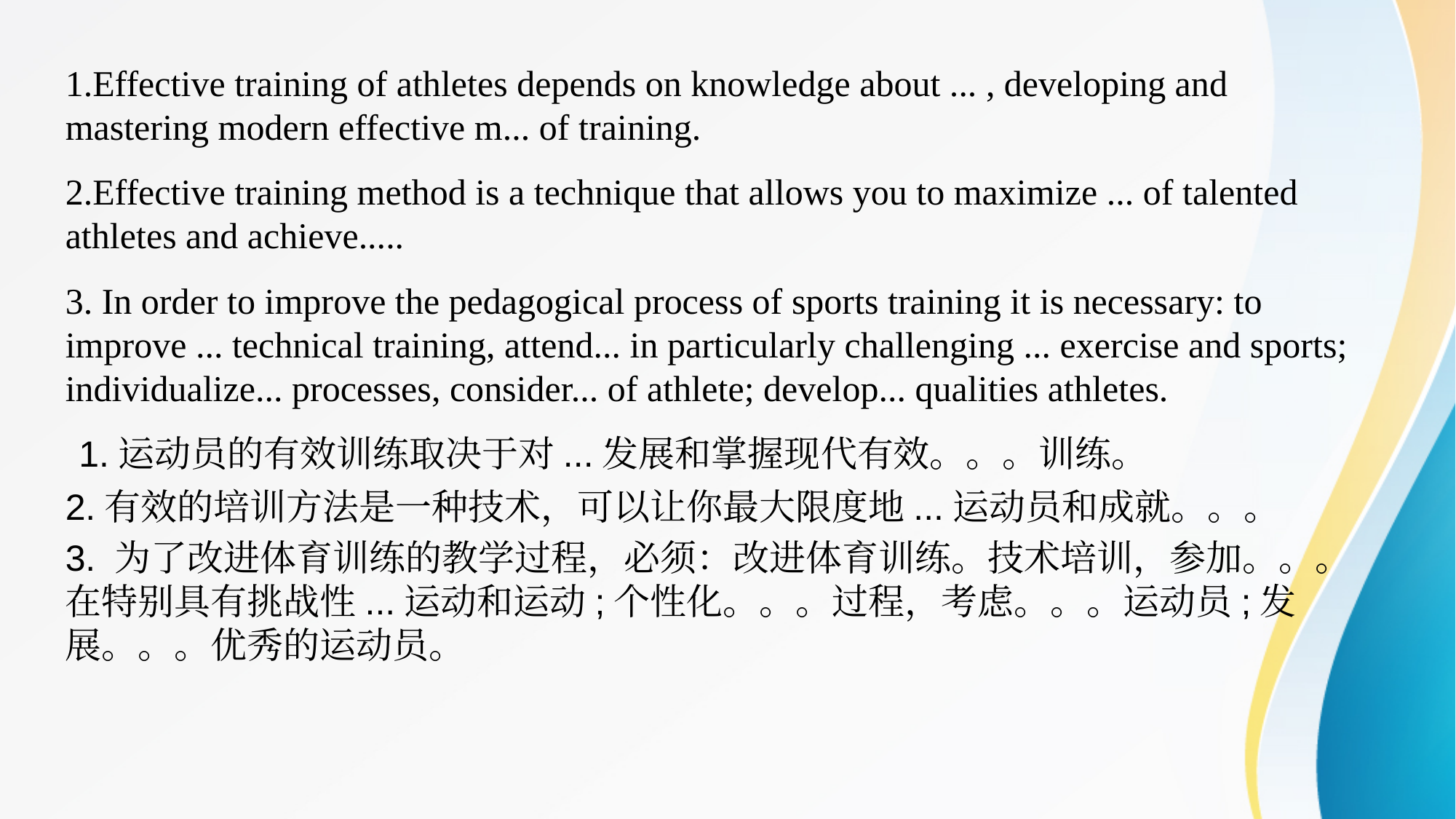

1.Effective training of athletes depends on knowledge about ... , developing and mastering modern effective m... of training.
2.Effective training method is a technique that allows you to maximize ... of talented athletes and achieve.....
3. In order to improve the pedagogical process of sports training it is necessary: to improve ... technical training, attend... in particularly challenging ... exercise and sports; individualize... processes, consider... of athlete; develop... qualities athletes.
 1.运动员的有效训练取决于对...发展和掌握现代有效。。。训练。
2.有效的培训方法是一种技术，可以让你最大限度地...运动员和成就。。。
3. 为了改进体育训练的教学过程，必须：改进体育训练。技术培训，参加。。。在特别具有挑战性...运动和运动;个性化。。。过程，考虑。。。运动员;发展。。。优秀的运动员。